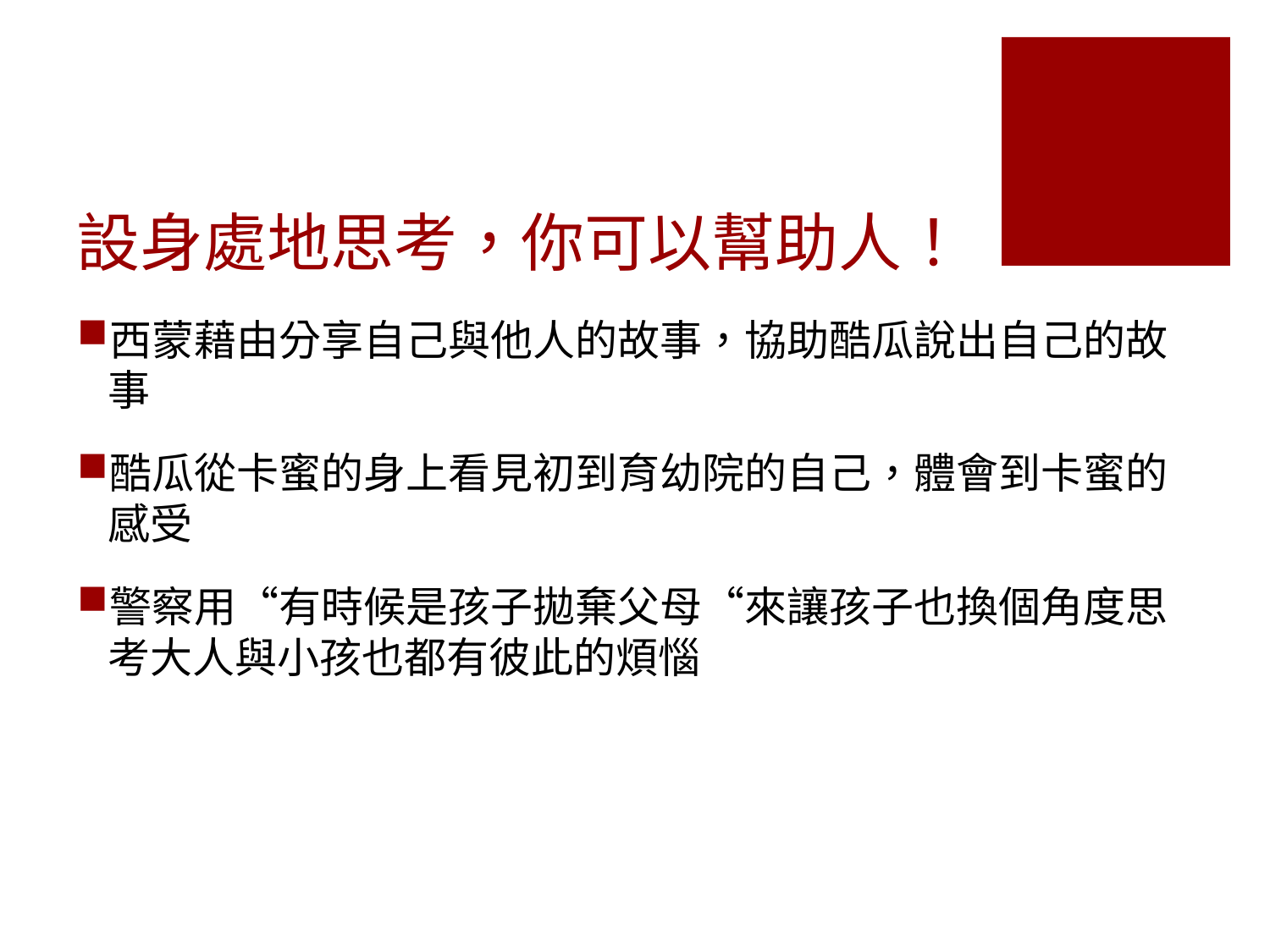

# 設身處地思考，你可以幫助人！
西蒙藉由分享自己與他人的故事，協助酷瓜說出自己的故事
酷瓜從卡蜜的身上看見初到育幼院的自己，體會到卡蜜的感受
警察用“有時候是孩子拋棄父母“來讓孩子也換個角度思考大人與小孩也都有彼此的煩惱